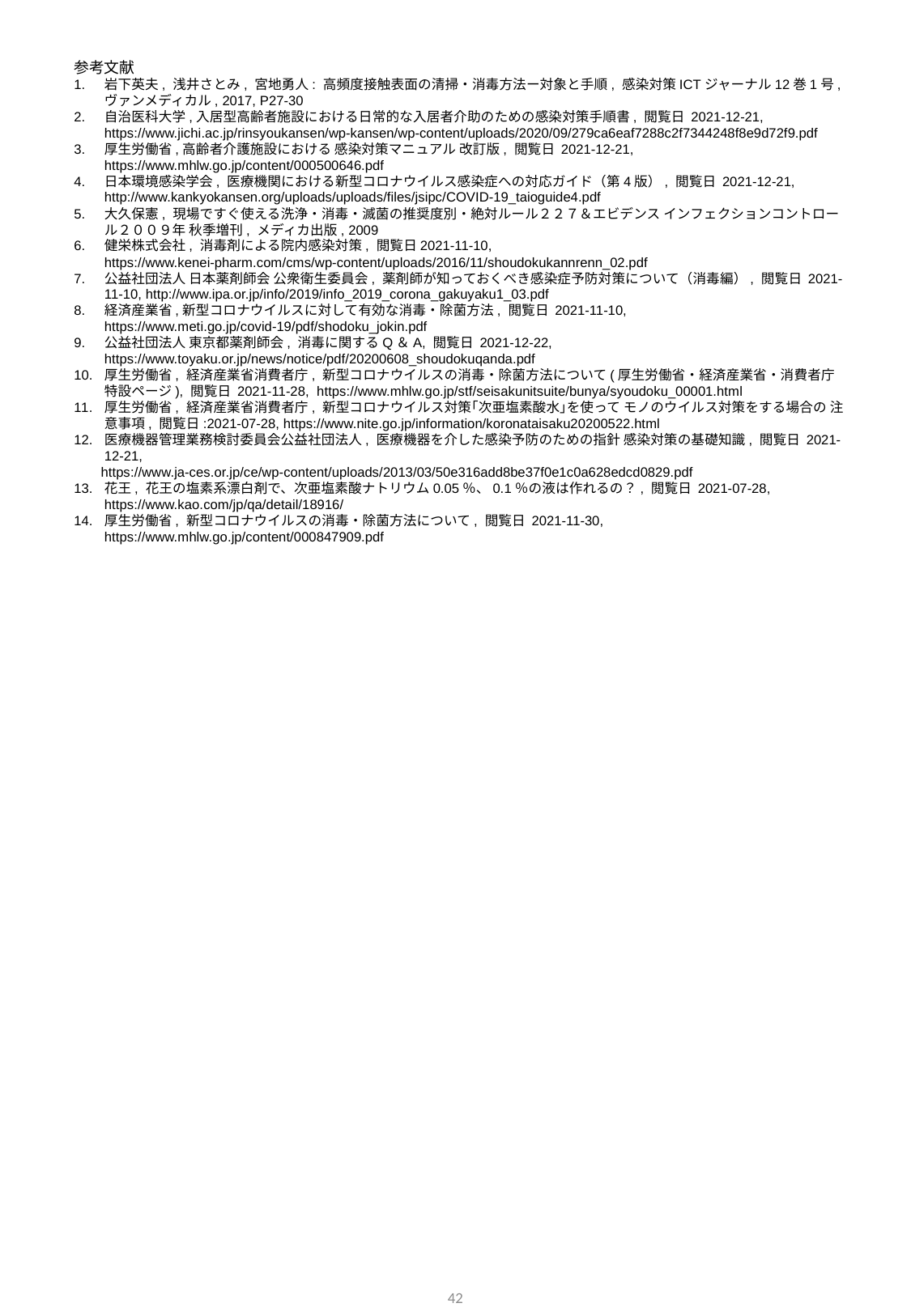

参考文献
岩下英夫, 浅井さとみ, 宮地勇人: 高頻度接触表面の清掃・消毒方法ー対象と手順, 感染対策ICTジャーナル12巻1号, ヴァンメディカル, 2017, P27-30
自治医科大学,入居型高齢者施設における日常的な入居者介助のための感染対策手順書, 閲覧日 2021-12-21, https://www.jichi.ac.jp/rinsyoukansen/wp-kansen/wp-content/uploads/2020/09/279ca6eaf7288c2f7344248f8e9d72f9.pdf
厚生労働省,高齢者介護施設における 感染対策マニュアル 改訂版, 閲覧日 2021-12-21, https://www.mhlw.go.jp/content/000500646.pdf
日本環境感染学会, 医療機関における新型コロナウイルス感染症への対応ガイド（第4版）, 閲覧日 2021-12-21, http://www.kankyokansen.org/uploads/uploads/files/jsipc/COVID-19_taioguide4.pdf
大久保憲, 現場ですぐ使える洗浄・消毒・滅菌の推奨度別・絶対ルール２２７＆エビデンス インフェクションコントロール２００９年 秋季増刊, メディカ出版, 2009
健栄株式会社, 消毒剤による院内感染対策, 閲覧日2021-11-10, https://www.kenei-pharm.com/cms/wp-content/uploads/2016/11/shoudokukannrenn_02.pdf
公益社団法人 日本薬剤師会 公衆衛生委員会, 薬剤師が知っておくべき感染症予防対策について（消毒編）, 閲覧日 2021-11-10, http://www.ipa.or.jp/info/2019/info_2019_corona_gakuyaku1_03.pdf
経済産業省,新型コロナウイルスに対して有効な消毒・除菌方法, 閲覧日 2021-11-10, https://www.meti.go.jp/covid-19/pdf/shodoku_jokin.pdf
公益社団法人 東京都薬剤師会, 消毒に関するQ＆A, 閲覧日 2021-12-22, https://www.toyaku.or.jp/news/notice/pdf/20200608_shoudokuqanda.pdf
厚生労働省, 経済産業省消費者庁, 新型コロナウイルスの消毒・除菌方法について(厚生労働省・経済産業省・消費者庁特設ページ), 閲覧日 2021-11-28,  https://www.mhlw.go.jp/stf/seisakunitsuite/bunya/syoudoku_00001.html
厚生労働省, 経済産業省消費者庁, 新型コロナウイルス対策｢次亜塩素酸水｣を使って モノのウイルス対策をする場合の 注意事項, 閲覧日:2021-07-28, https://www.nite.go.jp/information/koronataisaku20200522.html
医療機器管理業務検討委員会公益社団法人, 医療機器を介した感染予防のための指針 感染対策の基礎知識, 閲覧日 2021-12-21,
       https://www.ja-ces.or.jp/ce/wp-content/uploads/2013/03/50e316add8be37f0e1c0a628edcd0829.pdf
花王, 花王の塩素系漂白剤で、次亜塩素酸ナトリウム0.05％、0.1％の液は作れるの？, 閲覧日 2021-07-28, https://www.kao.com/jp/qa/detail/18916/
厚生労働省, 新型コロナウイルスの消毒・除菌方法について, 閲覧日 2021-11-30, https://www.mhlw.go.jp/content/000847909.pdf

42